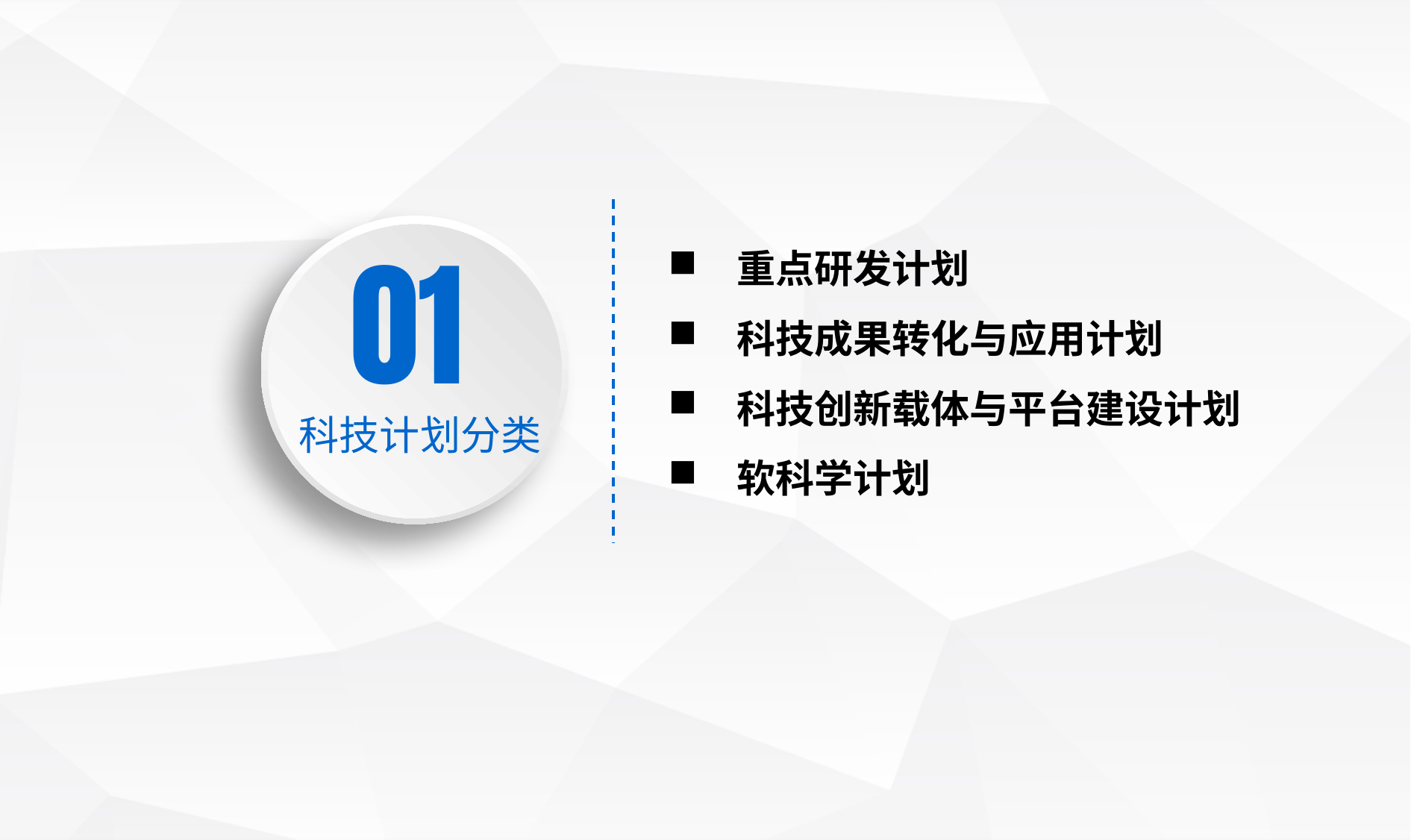

重点研发计划
  科技成果转化与应用计划
  科技创新载体与平台建设计划
  软科学计划

01
科技计划分类